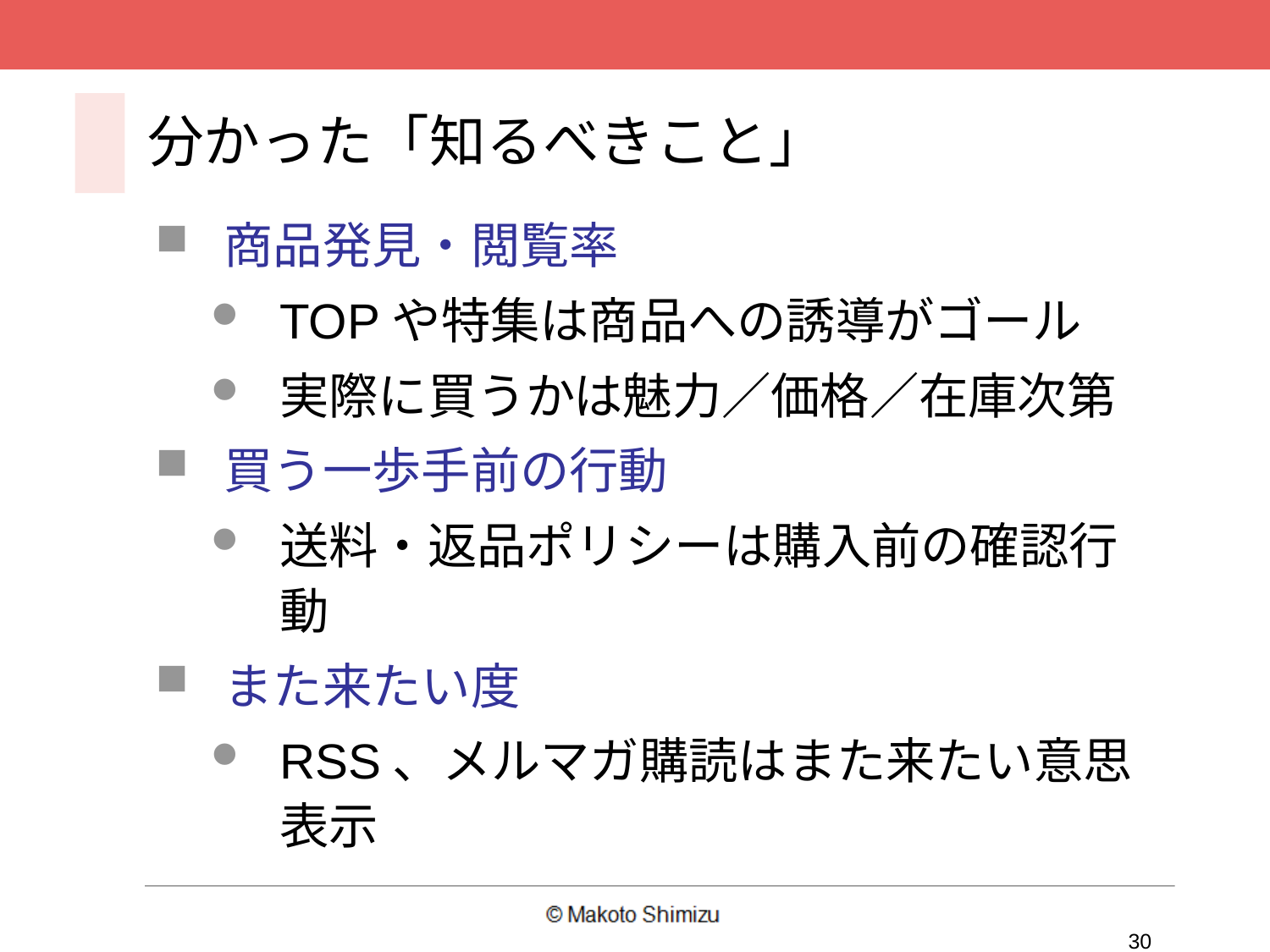

分かった「知るべきこと」
商品発見・閲覧率
TOPや特集は商品への誘導がゴール
実際に買うかは魅力／価格／在庫次第
買う一歩手前の行動
送料・返品ポリシーは購入前の確認行動
また来たい度
RSS、メルマガ購読はまた来たい意思表示